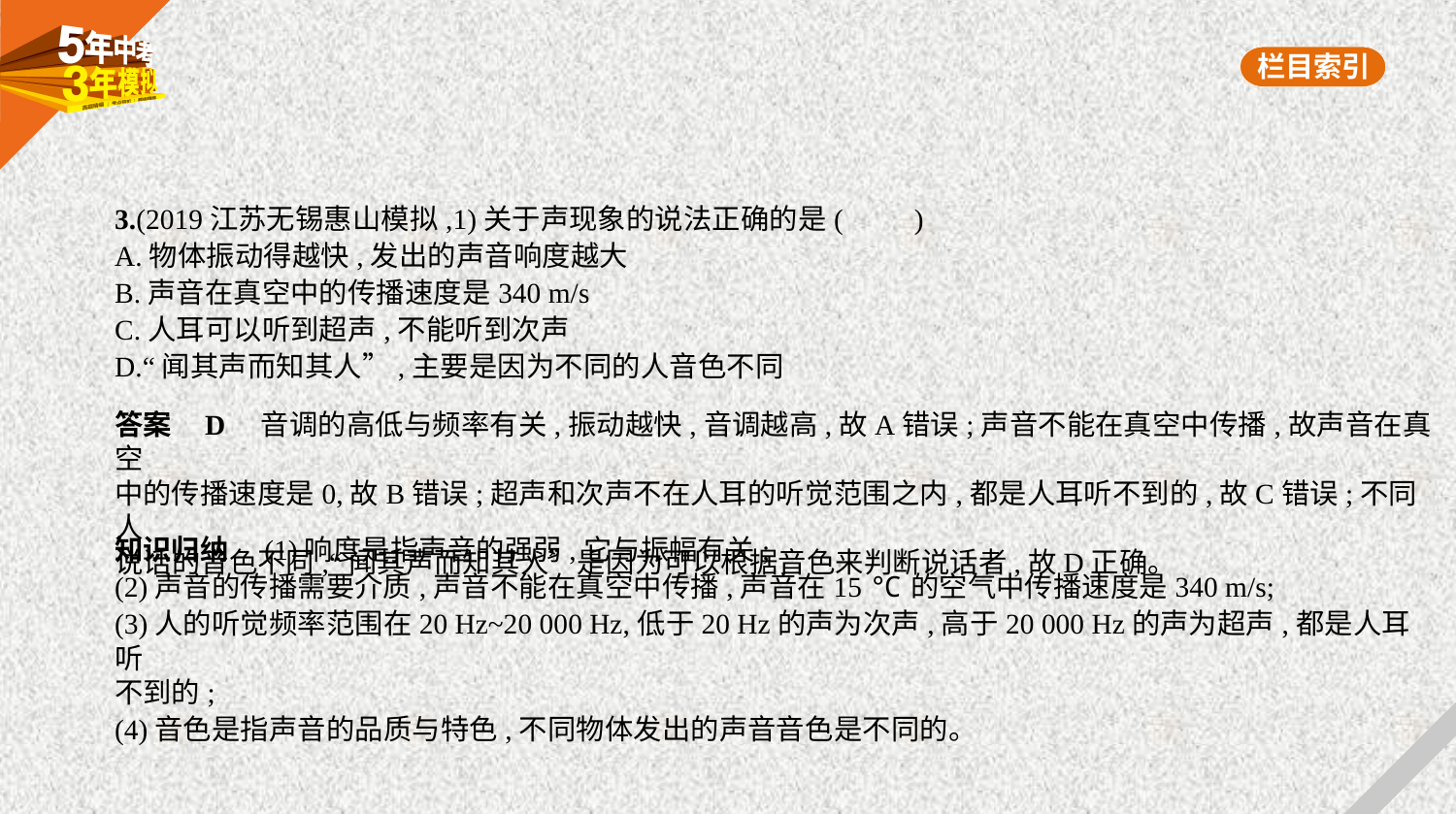

3.(2019江苏无锡惠山模拟,1)关于声现象的说法正确的是(　　)
A.物体振动得越快,发出的声音响度越大
B.声音在真空中的传播速度是340 m/s
C.人耳可以听到超声,不能听到次声
D.“闻其声而知其人”,主要是因为不同的人音色不同
答案    D　音调的高低与频率有关,振动越快,音调越高,故A错误;声音不能在真空中传播,故声音在真空
中的传播速度是0,故B错误;超声和次声不在人耳的听觉范围之内,都是人耳听不到的,故C错误;不同人
说话的音色不同,“闻其声而知其人”是因为可以根据音色来判断说话者,故D正确。
知识归纳　(1)响度是指声音的强弱,它与振幅有关;
(2)声音的传播需要介质,声音不能在真空中传播,声音在15 ℃的空气中传播速度是340 m/s;
(3)人的听觉频率范围在20 Hz~20 000 Hz,低于20 Hz的声为次声,高于20 000 Hz的声为超声,都是人耳听
不到的;
(4)音色是指声音的品质与特色,不同物体发出的声音音色是不同的。